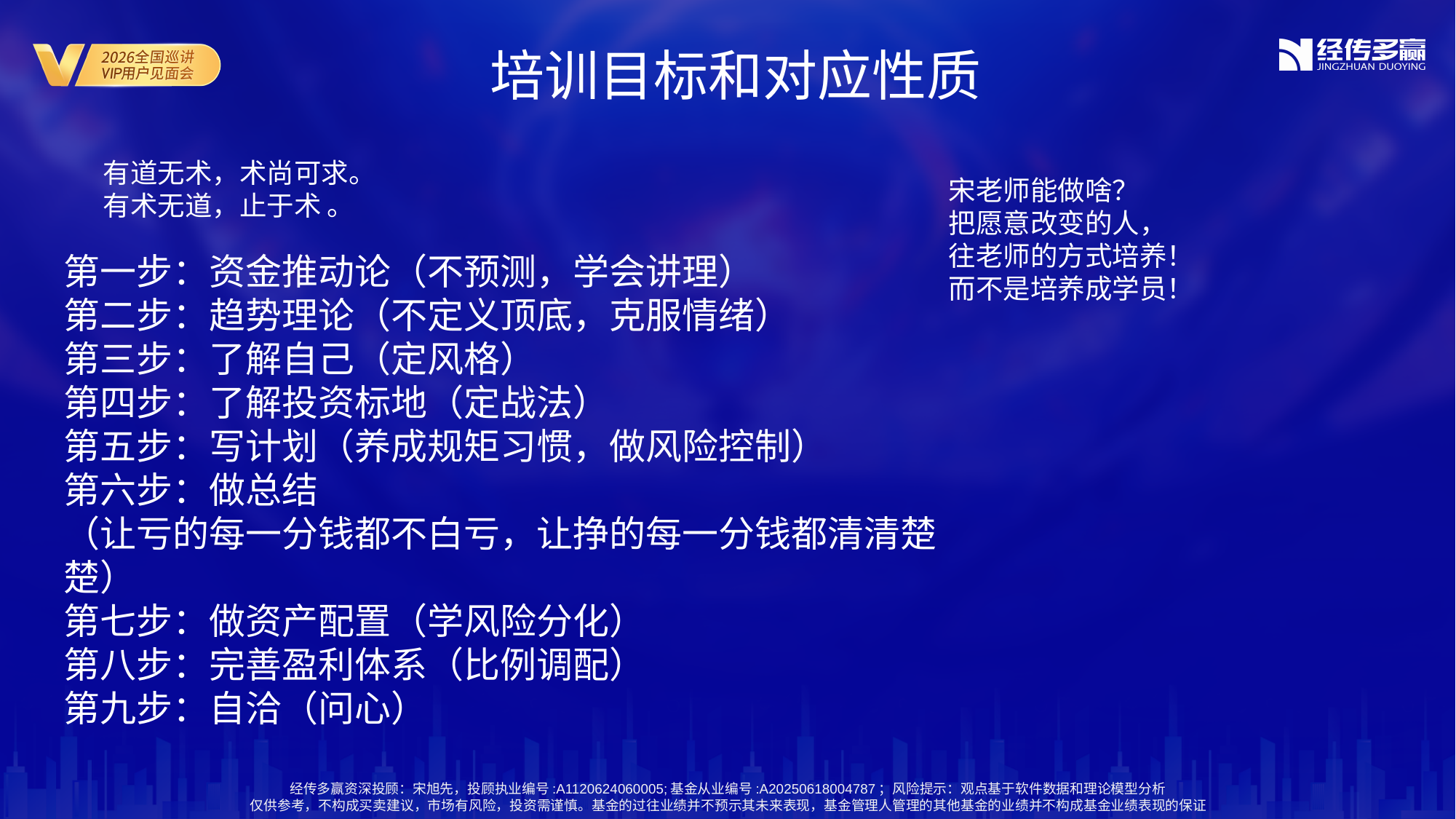

培训目标和对应性质
有道无术，术尚可求。
有术无道，止于术 。
宋老师能做啥？
把愿意改变的人，
往老师的方式培养！
而不是培养成学员！

第一步：资金推动论（不预测，学会讲理）
第二步：趋势理论（不定义顶底，克服情绪）
第三步：了解自己（定风格）
第四步：了解投资标地（定战法）
第五步：写计划（养成规矩习惯，做风险控制）
第六步：做总结
（让亏的每一分钱都不白亏，让挣的每一分钱都清清楚楚）
第七步：做资产配置（学风险分化）
第八步：完善盈利体系（比例调配）
第九步：自洽（问心）
经传多赢资深投顾：宋旭先，投顾执业编号:A1120624060005;基金从业编号:A20250618004787；风险提示：观点基于软件数据和理论模型分析
仅供参考，不构成买卖建议，市场有风险，投资需谨慎。基金的过往业绩并不预示其未来表现，基金管理人管理的其他基金的业绩并不构成基金业绩表现的保证